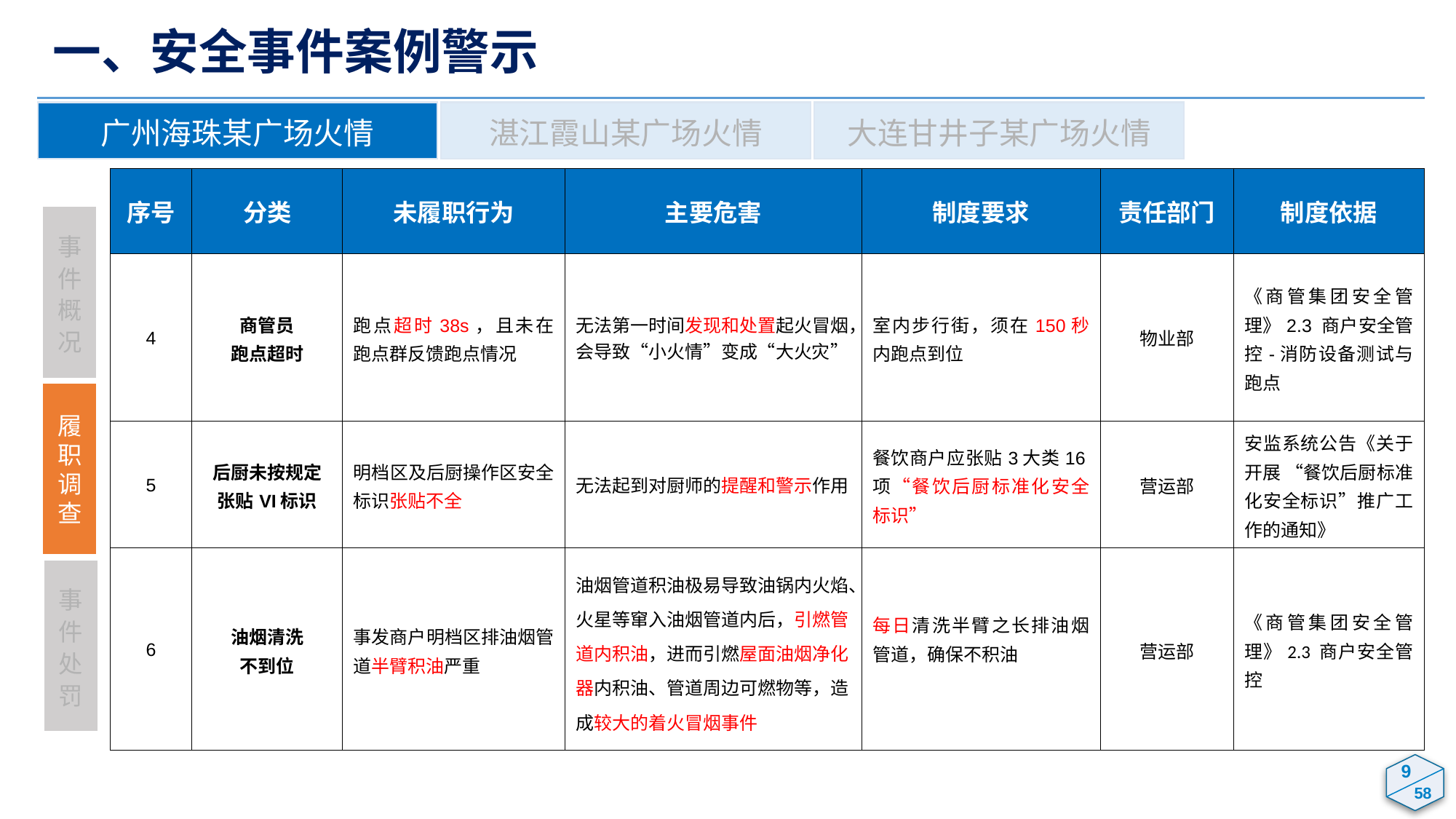

一、安全事件案例警示
广州海珠某广场火情
湛江霞山某广场火情
大连甘井子某广场火情
| 序号 | 分类 | 未履职行为 | 主要危害 | 制度要求 | 责任部门 | 制度依据 |
| --- | --- | --- | --- | --- | --- | --- |
| 4 | 商管员 跑点超时 | 跑点超时38s，且未在跑点群反馈跑点情况 | 无法第一时间发现和处置起火冒烟，会导致“小火情”变成“大火灾” | 室内步行街，须在150秒内跑点到位 | 物业部 | 《商管集团安全管理》2.3 商户安全管控-消防设备测试与跑点 |
| 5 | 后厨未按规定 张贴VI标识 | 明档区及后厨操作区安全标识张贴不全 | 无法起到对厨师的提醒和警示作用 | 餐饮商户应张贴3大类16项“餐饮后厨标准化安全标识” | 营运部 | 安监系统公告《关于开展 “餐饮后厨标准化安全标识”推广工作的通知》 |
| 6 | 油烟清洗 不到位 | 事发商户明档区排油烟管道半臂积油严重 | 油烟管道积油极易导致油锅内火焰、火星等窜入油烟管道内后，引燃管道内积油，进而引燃屋面油烟净化器内积油、管道周边可燃物等，造成较大的着火冒烟事件 | 每日清洗半臂之长排油烟管道，确保不积油 | 营运部 | 《商管集团安全管理》2.3 商户安全管控 |
事件概况
履职调查
事件处罚
7
9

58